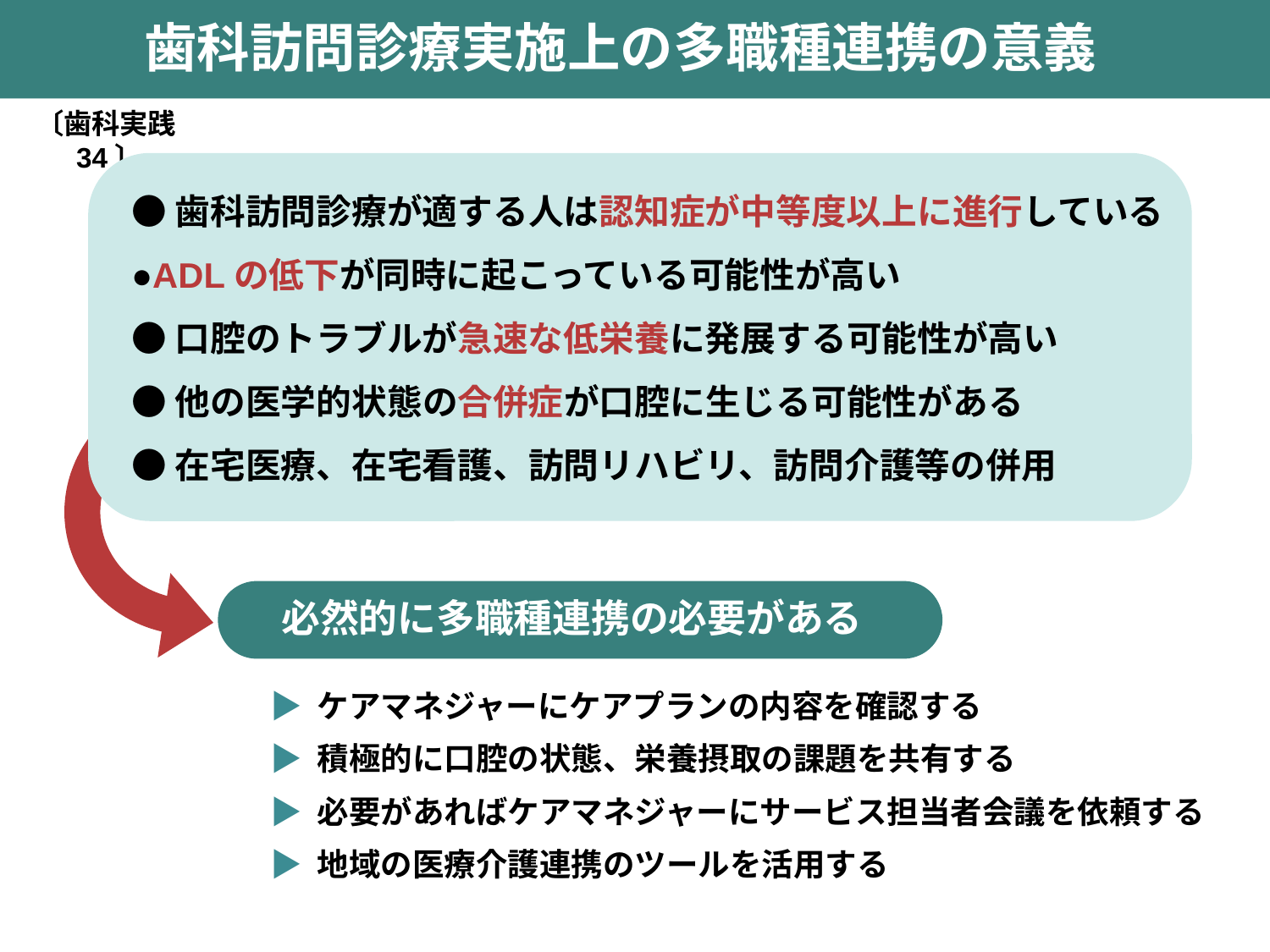

歯科訪問診療実施上の多職種連携の意義
〔歯科実践34〕

●歯科訪問診療が適する人は認知症が中等度以上に進行している
●ADLの低下が同時に起こっている可能性が高い
●口腔のトラブルが急速な低栄養に発展する可能性が高い
●他の医学的状態の合併症が口腔に生じる可能性がある
●在宅医療、在宅看護、訪問リハビリ、訪問介護等の併用

必然的に多職種連携の必要がある

▶ ケアマネジャーにケアプランの内容を確認する
▶ 積極的に口腔の状態、栄養摂取の課題を共有する
▶ 必要があればケアマネジャーにサービス担当者会議を依頼する
▶ 地域の医療介護連携のツールを活用する